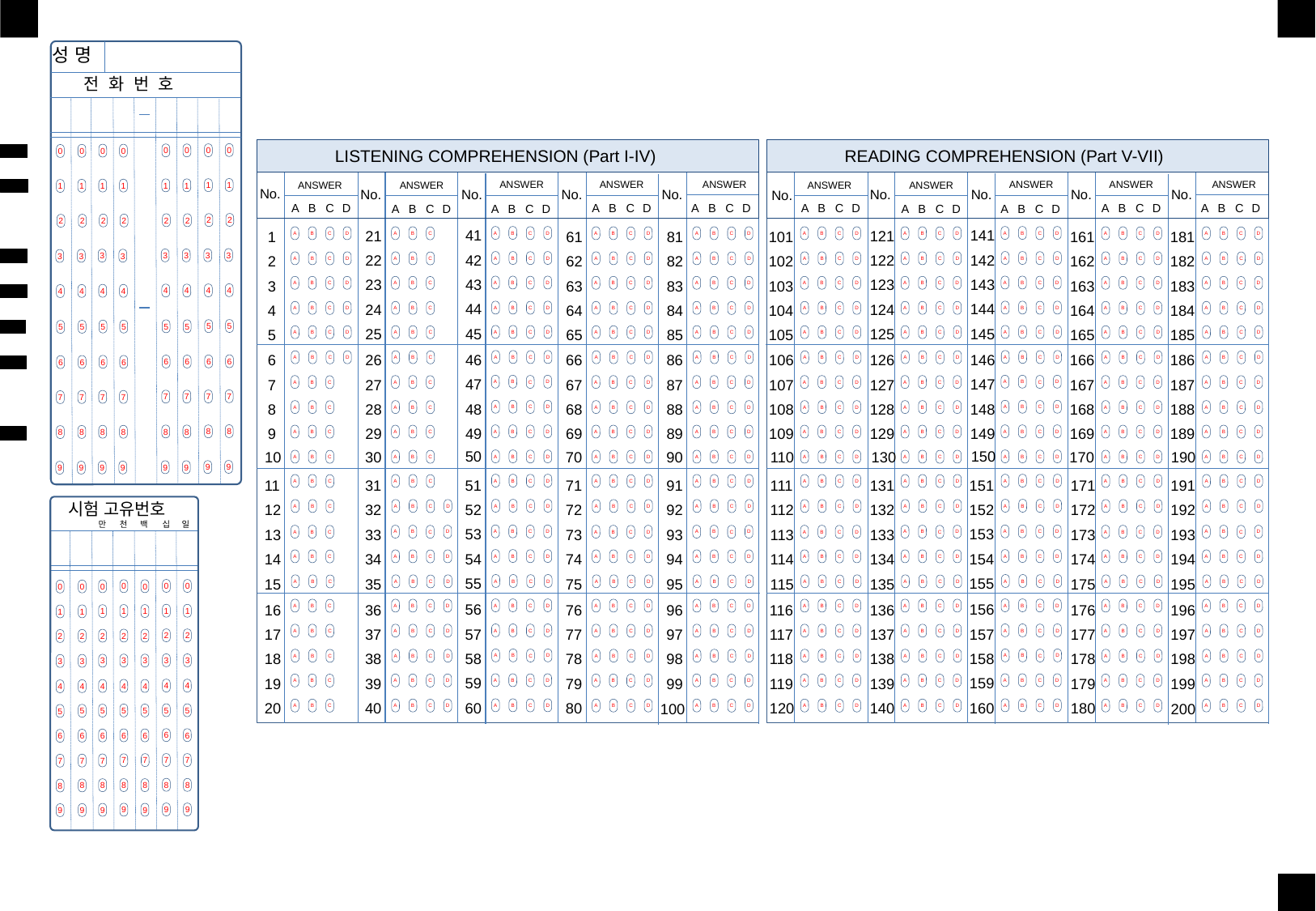

성 명

전  화  번  호

LISTENING COMPREHENSION (Part I-IV)
READING COMPREHENSION (Part V-VII)
0
0
0
1
1
1
2
2
2
3
3
3
4
4
4
5
5
5
6
6
6
7
7
7
8
8
8
9
9
9
0
0
0
0

0
ANSWER
ANSWER
ANSWER
ANSWER
ANSWER
ANSWER

ANSWER
ANSWER
ANSWER
ANSWER
1
1

1
1
1
No.
No.
No.
No.
No.
No.
No.
No.
No.
No.
A
B
C
D
A
B
C
D
A
B
C
D
A
B
C
D
A
B
C
D
A
B
C
D
A
B
C
D
A
B
C
D
A
B
C
D
A
B
C
D
2
2
41
42
43
44
45

141
142
143
144
145

2
2
2
21
22
23
24
25

121
122
123
124
125

81
82
83
84
85

181
182
183
184
185

61
62
63
64
65

161
162
163
164
165

1
2
3
4
5

101
102
103
104
105

A
B
D
C
A
B
D
C
A
B
A
B
D
C
A
B
D
C
A
B
D
C
A
B
D
C
A
B
D
C
A
B
D
C
A
B
D
C
C
3
3
3
3
3

A
B
D
C
A
B
D
C
A
B
A
B
D
C
A
B
D
C
A
B
D
C
A
B
D
C
A
B
D
C
A
B
D
C
A
B
D
C
C
A
B
D
C
A
B
D
C
A
B
A
B
D
C
A
B
D
C
A
B
D
C
A
B
D
C
A
B
D
C
A
B
D
C
A
B
D
C
C
4
4
4
4
4

A
B
D
C
A
B
D
C
A
B
A
B
D
C
A
B
D
C
A
B
D
C
A
B
D
C
A
B
D
C
A
B
D
C
A
B
D
C
C
5
5

5
5
5
A
B
D
C
A
B
D
C
A
B
A
B
D
C
A
B
D
C
A
B
D
C
A
B
D
C
A
B
D
C
A
B
D
C
A
B
D
C
C
46
47
48
49

146
147
148
149

26
27
28
29

86
87
88
89

126
127
128
129

186
187
188
189

66
67
68
69

166
167
168
169

6
7
8
9

106
107
108
109

A
B
D
C
A
B
D
C
A
B
A
B
D
C
A
B
D
C
A
B
D
C
A
B
D
C
A
B
D
C
A
B
D
A
B
D
C
C
C
6
6
6
6
6

A
B
D
C
A
B
D
C
A
B
A
B
D
C
A
B
D
C
A
B
D
C
A
B
D
C
A
B
D
C
A
B
A
B
D
C
C
C
7
7
7
7
7
A
B
D
C
A
B
D
C
A
B
A
B
D
C
A
B
D
C
A
B
D
C
A
B
D
C
A
B
D
C
A
B
A
B
D
C
C
C
A
B
D
C
A
B
D
C
8
8
A
B
A
B
D
C
A
B
D
C
A
B
D
C
A
B
D
C
A
B
D
C
A
B
A
B
D
C
8
8
8
C
C

50
150
30
90
130
190
70
170
10
110
A
B
D
C
A
B
D
C
A
B
A
B
D
C
A
B
D
C
A
B
D
C
A
B
D
C
A
B
D
C
A
B
A
B
D
C
C
C
9
9
9
9
9
51
52
53
54
55
151
152
153
154
155
31
32
33
34
35
91
92
93
94
95
131
132
133
134
135
191
192
193
194
195
71
72
73
74
75
171
172
173
174
175
11
12
13
14
15
111
112
113
114
115
A
B
D
C
A
B
D
C
A
B
A
B
D
C
A
B
D
C
A
B
D
C
A
B
D
C
A
B
D
C
A
B
A
B
D
C
C
C
시험 고유번호

A
B
D
C
A
B
D
C
A
B
D
C
A
B
D
C
A
B
D
C
A
B
D
C
A
B
D
C
A
B
D
C
A
B
A
B
D
C
C
일
만
천
십
백
A
B
D
C
A
B
D
C
A
B
D
C
A
B
D
C
A
B
D
C
A
B
D
C
A
B
D
C
A
B
D
C
A
B
A
B
D
C
C
A
B
D
C
A
B
D
C
A
B
D
C
A
B
D
C
A
B
D
C
A
B
D
C
A
B
D
C
A
B
D
C
A
B
A
B
D
C
C
A
B
D
C
A
B
D
C
A
B
D
C
A
B
D
C
A
B
D
C
A
B
D
C
A
B
D
C
A
B
D
C
A
B
A
B
D
C
C
0
0
0
0
0
0
0
56
57
58
59
60

156
157
158
159
160

36
37
38
39
40

96
97
98
99

136
137
138
139
140

196
197
198
199

76
77
78
79
80

176
177
178
179
180

16
17
18
19
20

116
117
118
119
120

A
B
D
C
A
B
D
C
A
B
D
C
A
B
D
C
A
B
D
C
A
B
D
C
A
B
D
C
A
B
D
C
A
B
A
B
D
C
C
1
1
1
1
1
1
1
A
B
D
C
A
B
D
C
A
B
D
C
A
B
D
C
A
B
D
C
A
B
D
C
A
B
D
C
A
B
D
C
A
B
A
B
D
C
C
2
2
2
2
2
2
2
A
B
D
C
A
B
D
C
A
B
D
C
A
B
D
C
A
B
D
C
A
B
D
C
A
B
D
C
A
B
D
C
A
B
A
B
D
C
C
3
3
3
3
3
3
3
A
B
D
C
A
B
D
C
A
B
D
C
A
B
D
C
A
B
D
C
A
B
D
C
A
B
D
C
A
B
D
C
A
B
A
B
D
C
C
4
4
4
4
4
4
4
100
200
A
B
D
C
A
B
D
C
A
B
D
C
A
B
D
C
A
B
D
C
A
B
D
C
A
B
D
C
A
B
D
C
A
B
A
B
D
C
C
5
5
5
5
5
5
5
6
6
6
6
6
6
6
7
7
7
7
7
7
7
8
8
8
8
8
8
8
9
9
9
9
9
9
9